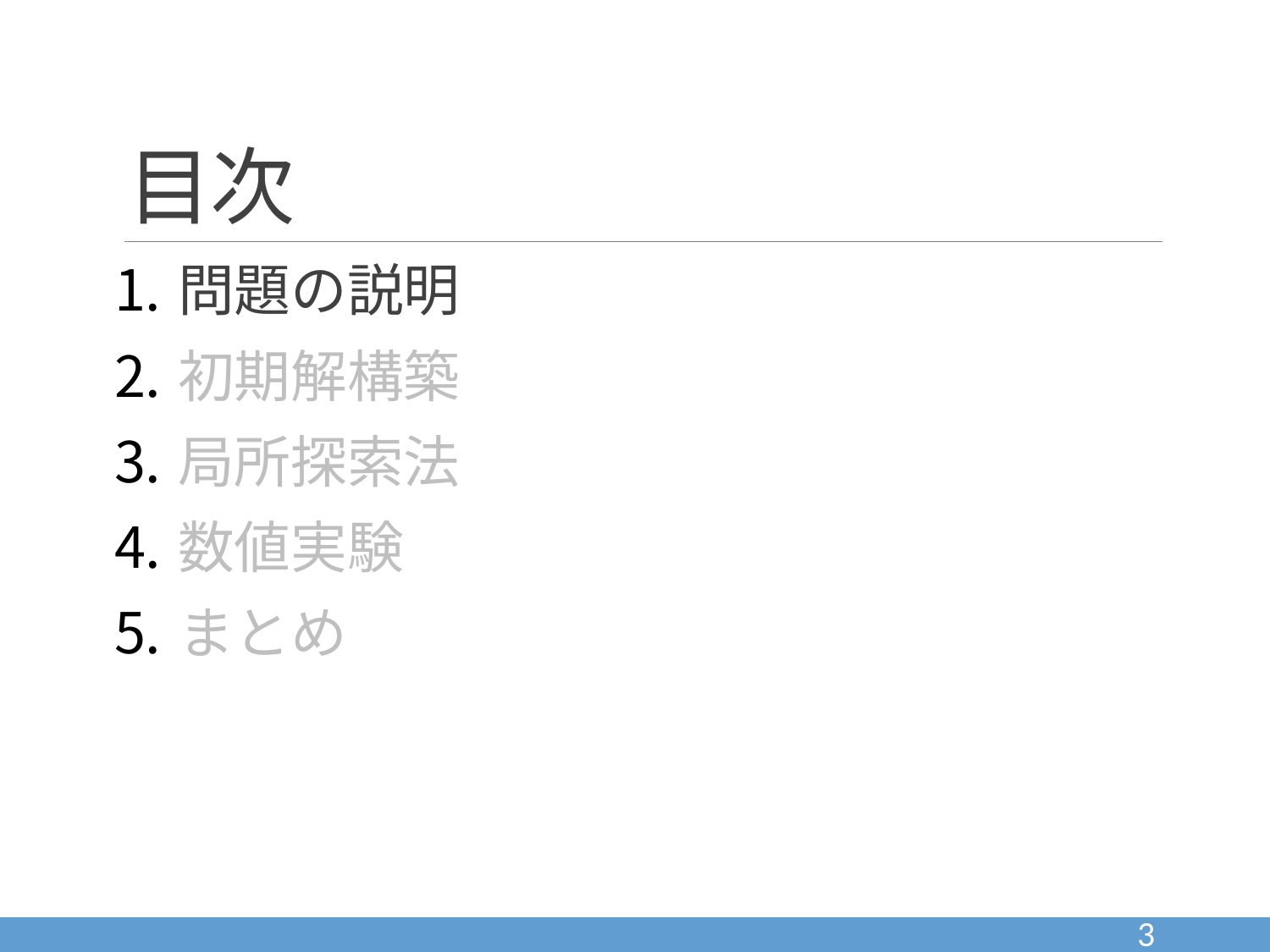

# 目次
問題の説明
初期解構築
局所探索法
数値実験
まとめ

3